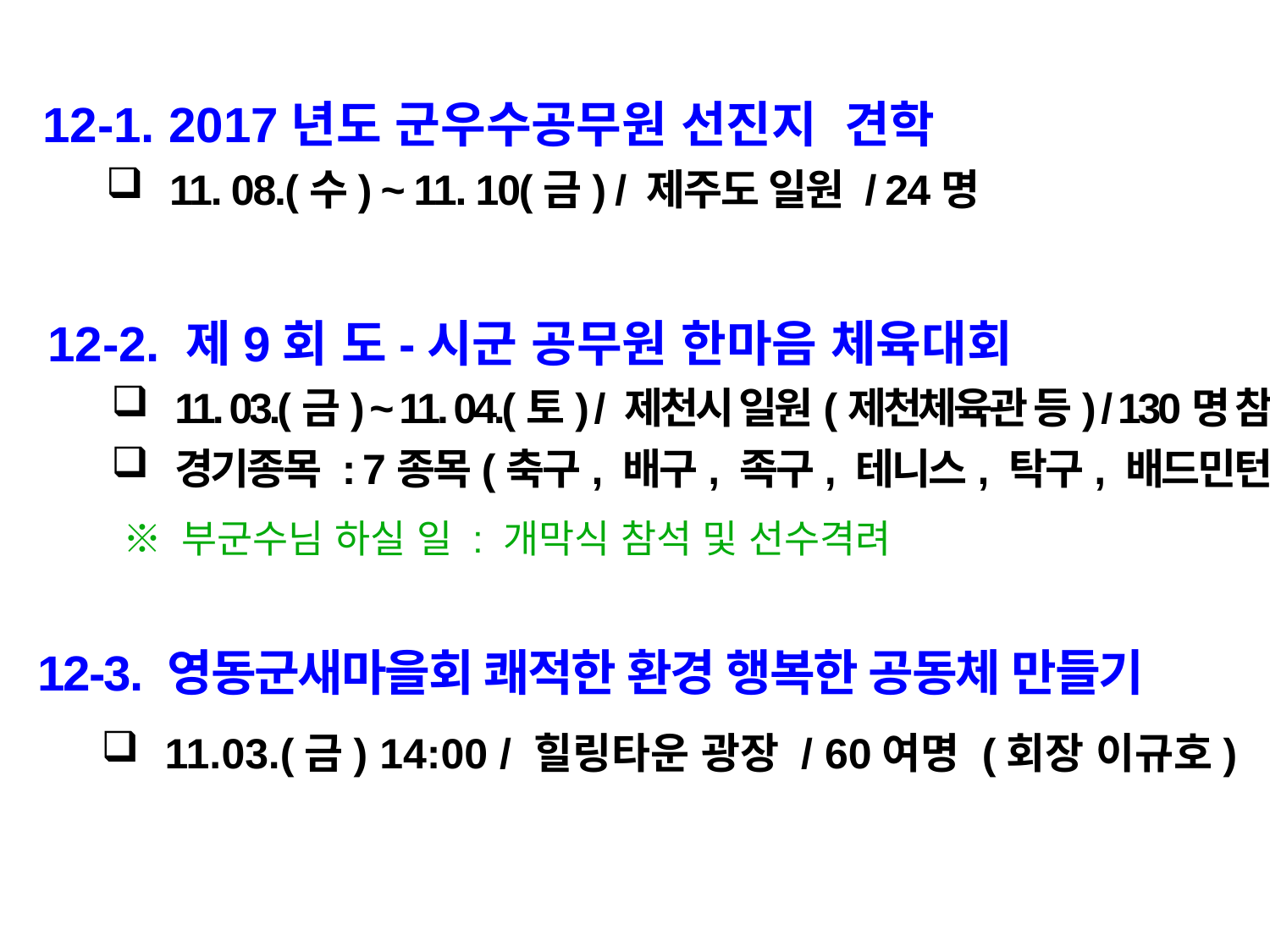

12-1. 2017년도 군우수공무원 선진지  견학
11. 08.(수) ~ 11. 10(금) / 제주도 일원 / 24명
12-2. 제9회 도-시군 공무원 한마음 체육대회
11. 03.(금) ~ 11. 04.(토) / 제천시 일원(제천체육관 등) / 130명 참가
경기종목 : 7종목(축구, 배구, 족구, 테니스, 탁구, 배드민턴, 피구)
 ※ 부군수님 하실 일 : 개막식 참석 및 선수격려
12-3. 영동군새마을회 쾌적한 환경 행복한 공동체 만들기
11.03.(금) 14:00 / 힐링타운 광장 / 60여명 (회장 이규호)